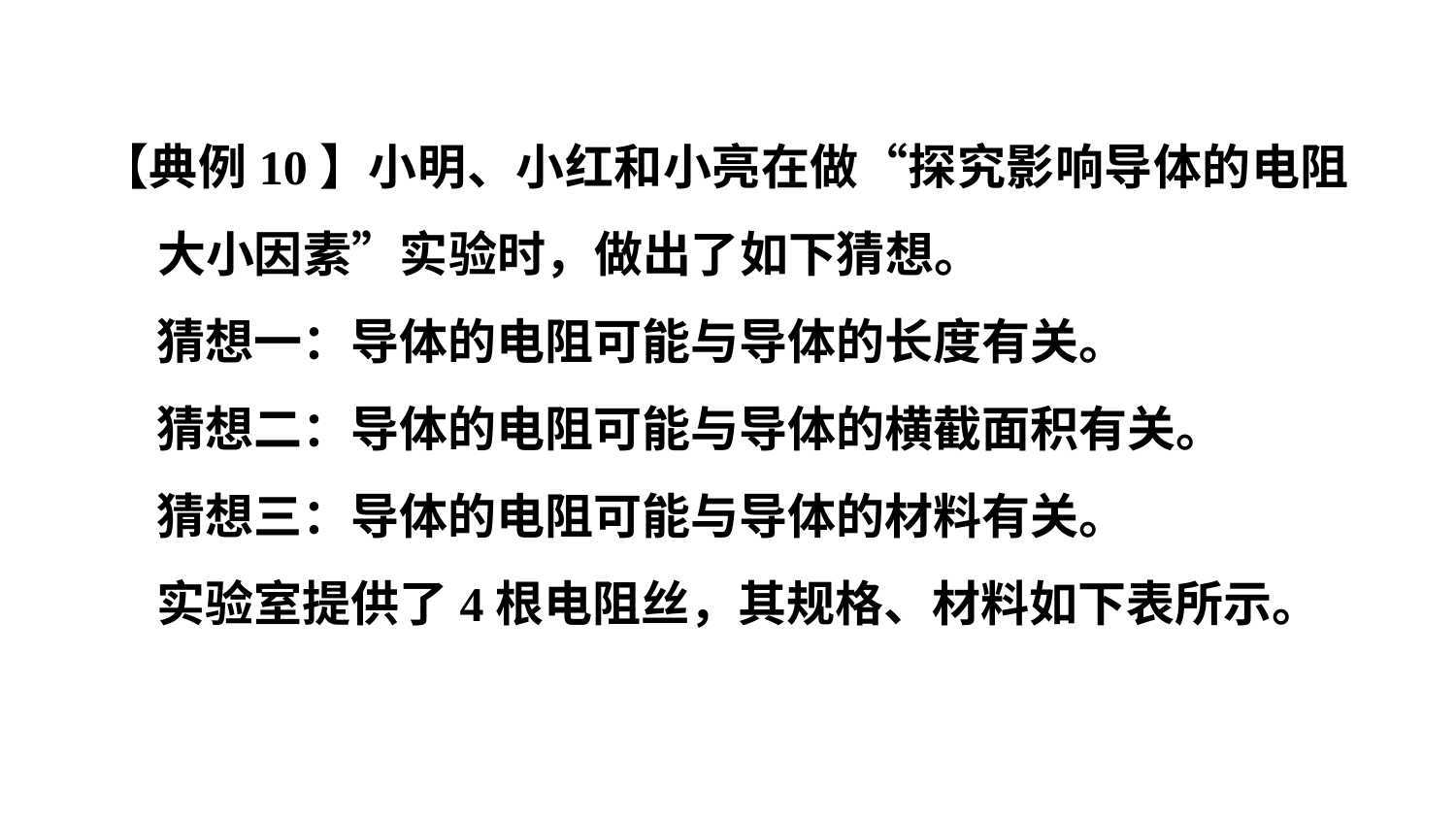

【典例10】小明、小红和小亮在做“探究影响导体的电阻大小因素”实验时，做出了如下猜想。
猜想一：导体的电阻可能与导体的长度有关。
猜想二：导体的电阻可能与导体的横截面积有关。
猜想三：导体的电阻可能与导体的材料有关。
实验室提供了4根电阻丝，其规格、材料如下表所示。